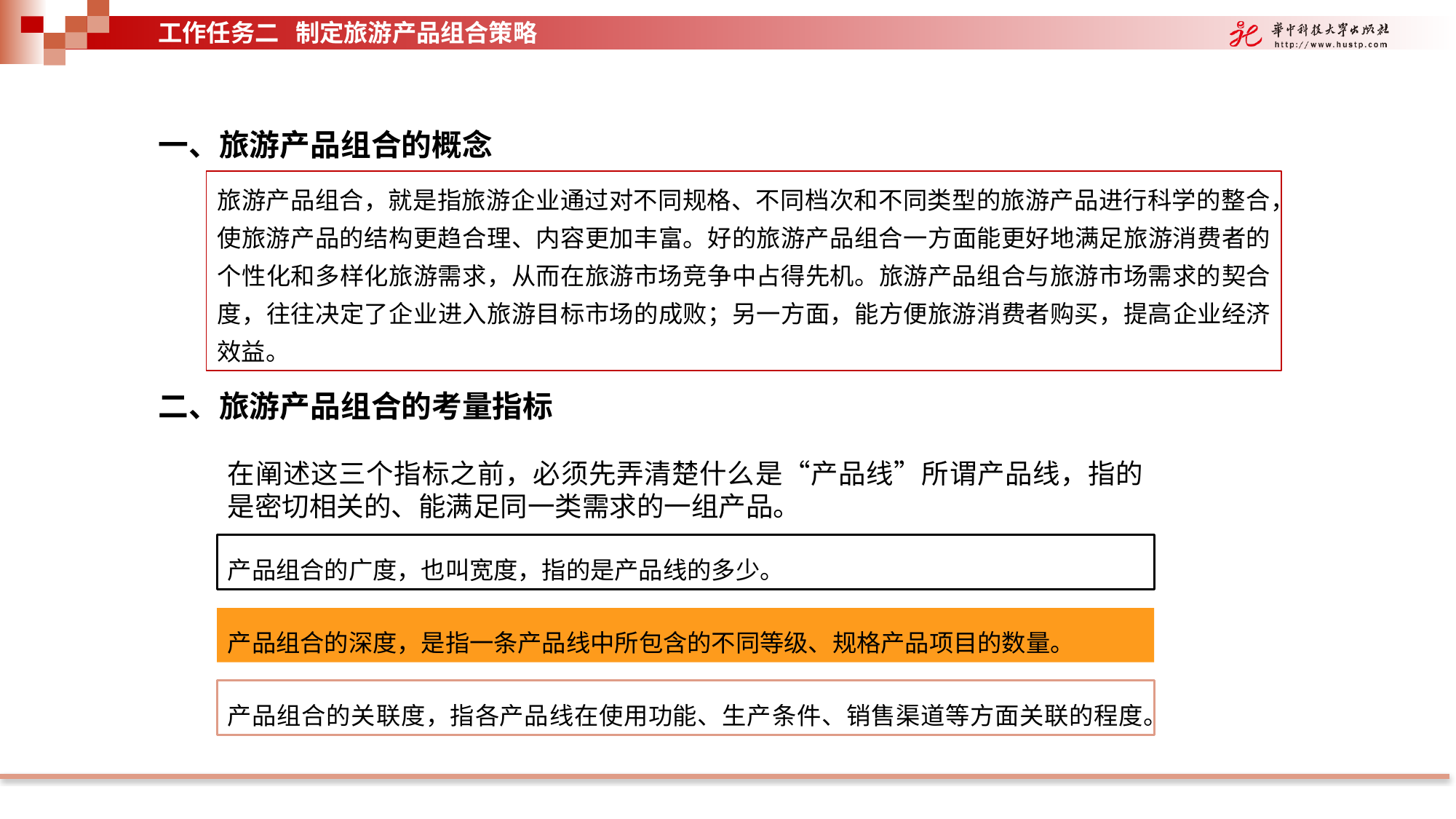

工作任务二   制定旅游产品组合策略
一、旅游产品组合的概念
旅游产品组合，就是指旅游企业通过对不同规格、不同档次和不同类型的旅游产品进行科学的整合，使旅游产品的结构更趋合理、内容更加丰富。好的旅游产品组合一方面能更好地满足旅游消费者的个性化和多样化旅游需求，从而在旅游市场竞争中占得先机。旅游产品组合与旅游市场需求的契合度，往往决定了企业进入旅游目标市场的成败；另一方面，能方便旅游消费者购买，提高企业经济效益。
二、旅游产品组合的考量指标
在阐述这三个指标之前，必须先弄清楚什么是“产品线”所谓产品线，指的是密切相关的、能满足同一类需求的一组产品。
产品组合的广度，也叫宽度，指的是产品线的多少。
产品组合的深度，是指一条产品线中所包含的不同等级、规格产品项目的数量。
产品组合的关联度，指各产品线在使用功能、生产条件、销售渠道等方面关联的程度。